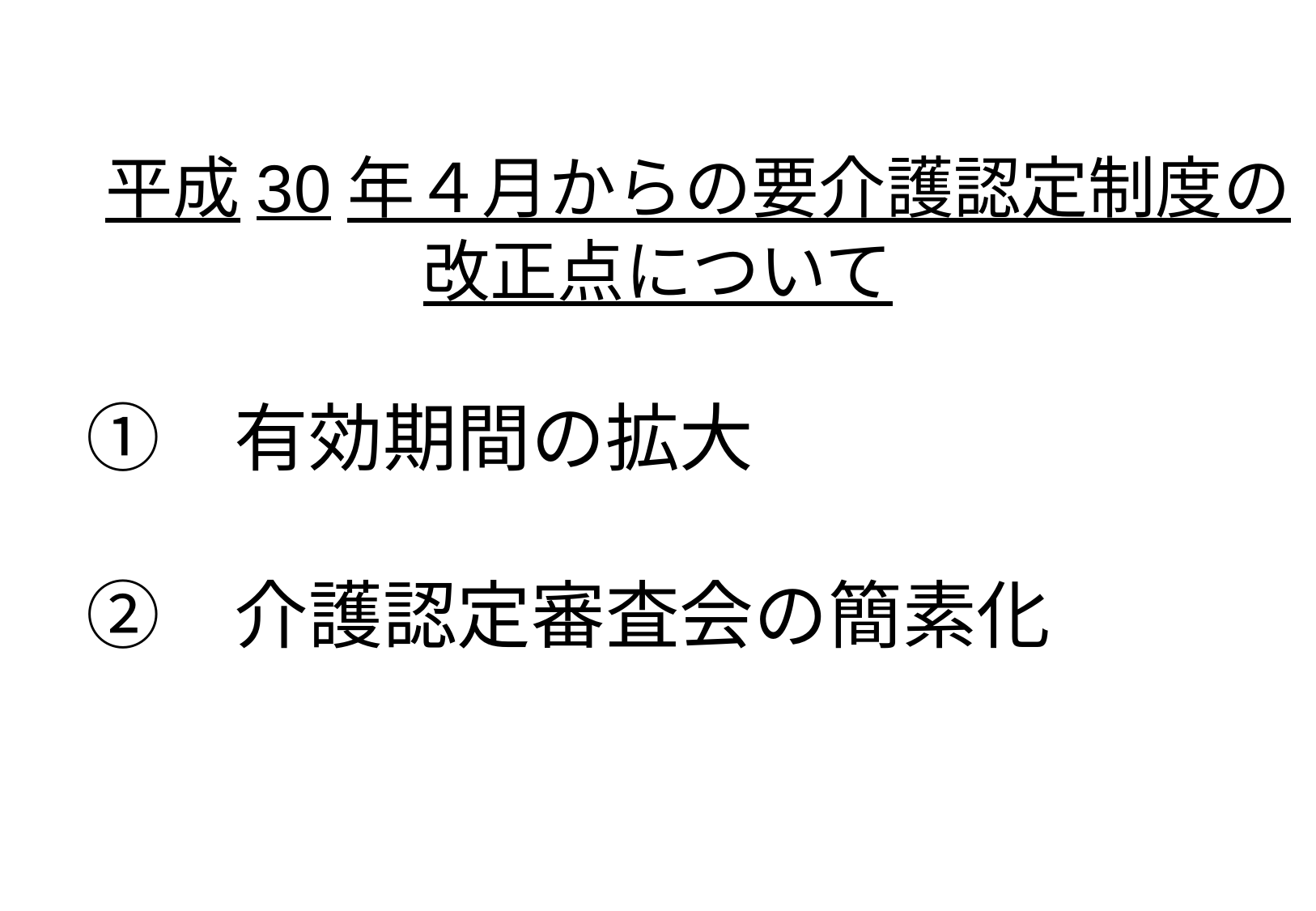

平成30年４月からの要介護認定制度の
改正点について

　①　有効期間の拡大

　②　介護認定審査会の簡素化